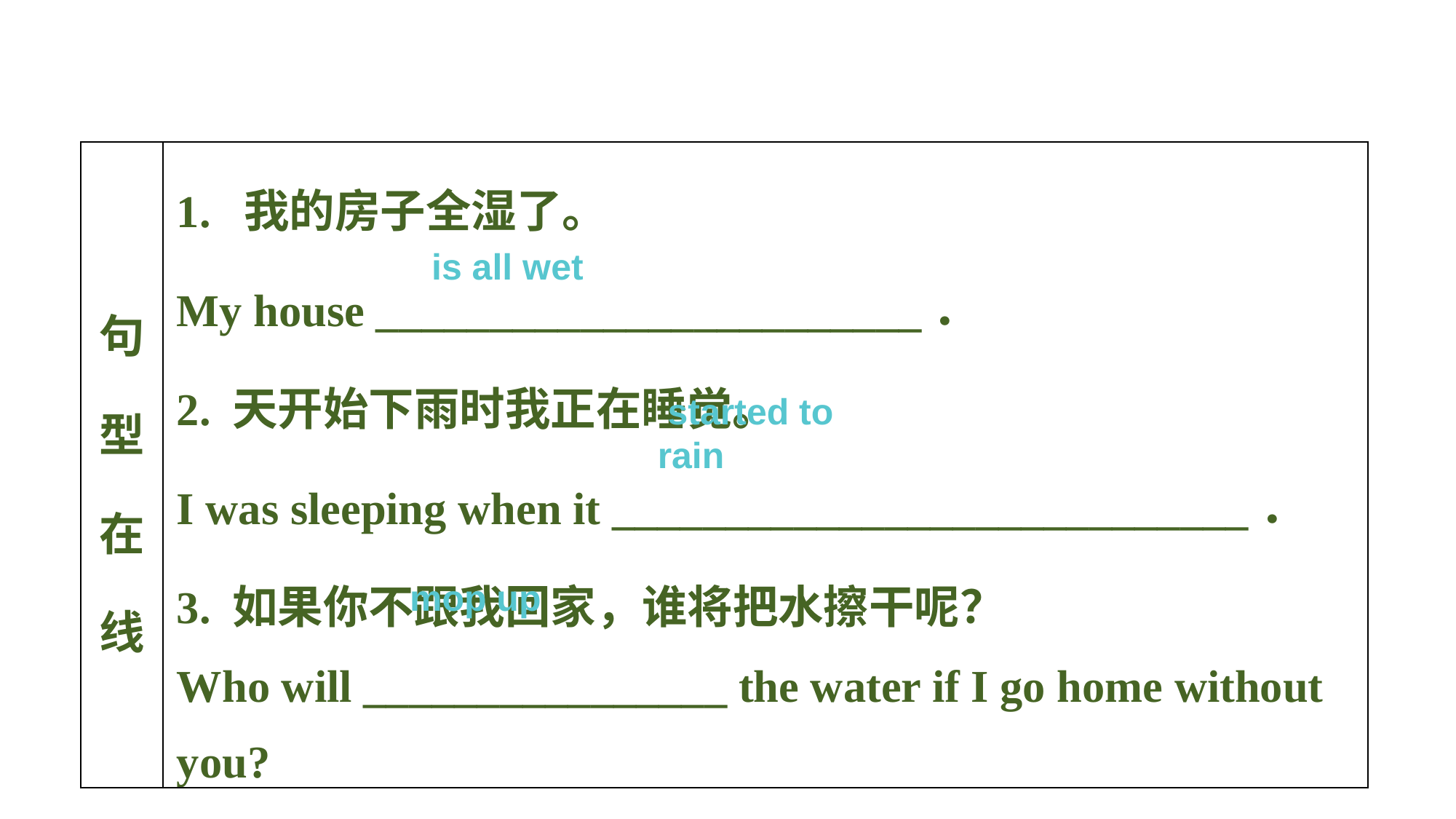

| 句型在线 | 1. 我的房子全湿了。 My house \_\_\_\_\_\_\_\_\_\_\_\_\_\_\_\_\_\_\_\_\_\_\_\_． 2. 天开始下雨时我正在睡觉。 I was sleeping when it \_\_\_\_\_\_\_\_\_\_\_\_\_\_\_\_\_\_\_\_\_\_\_\_\_\_\_\_． 3. 如果你不跟我回家，谁将把水擦干呢？ Who will \_\_\_\_\_\_\_\_\_\_\_\_\_\_\_\_ the water if I go home without you? |
| --- | --- |
 is all wet
 started to rain
mop up